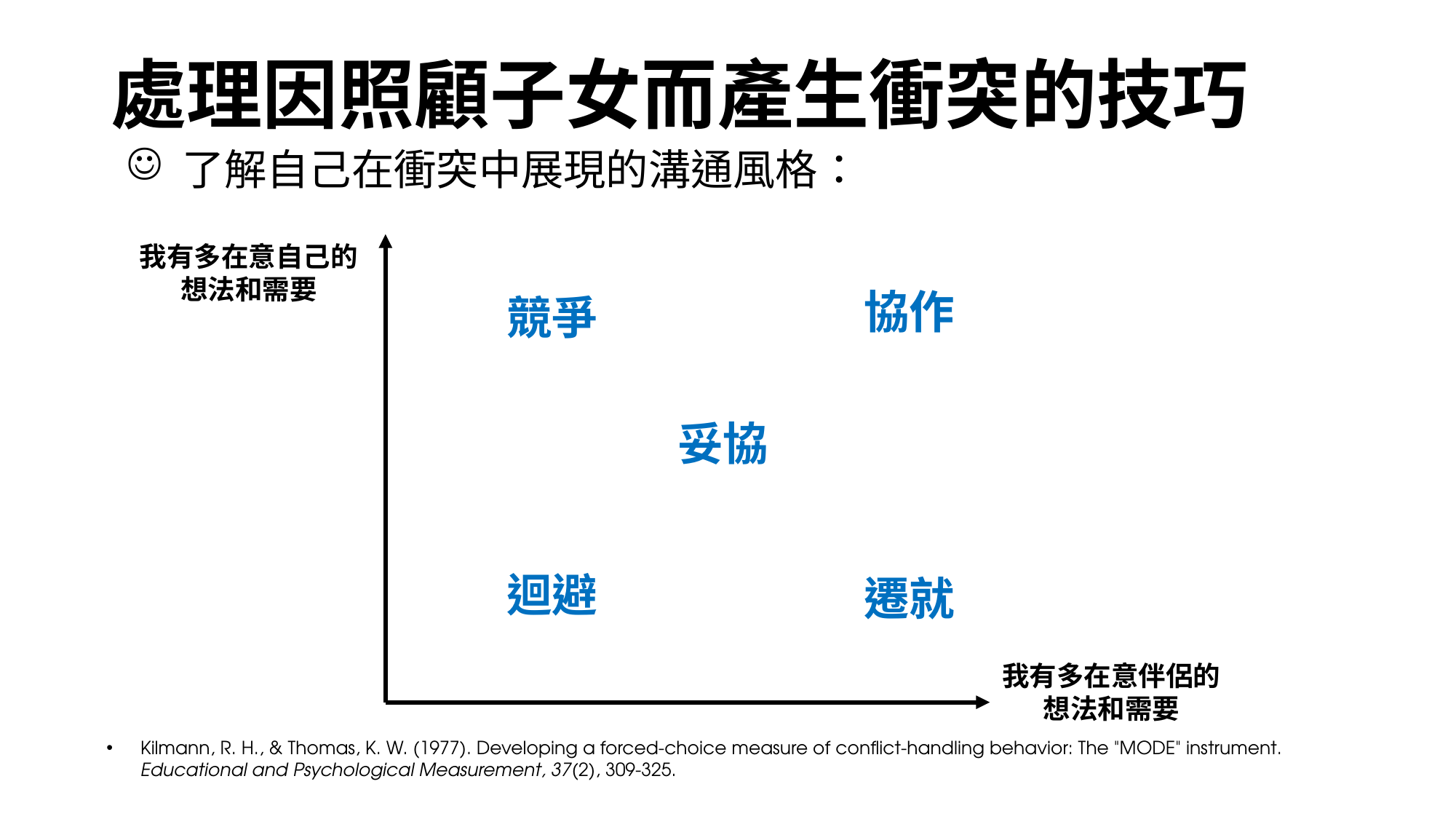

# 處理因照顧子女而產生衝突的技巧
 了解自己在衝突中展現的溝通風格：
我有多在意自己的想法和需要
協作
競爭
妥協
迴避
遷就
我有多在意伴侶的想法和需要
Kilmann, R. H., & Thomas, K. W. (1977). Developing a forced-choice measure of conflict-handling behavior: The "MODE" instrument. Educational and Psychological Measurement, 37(2), 309-325.